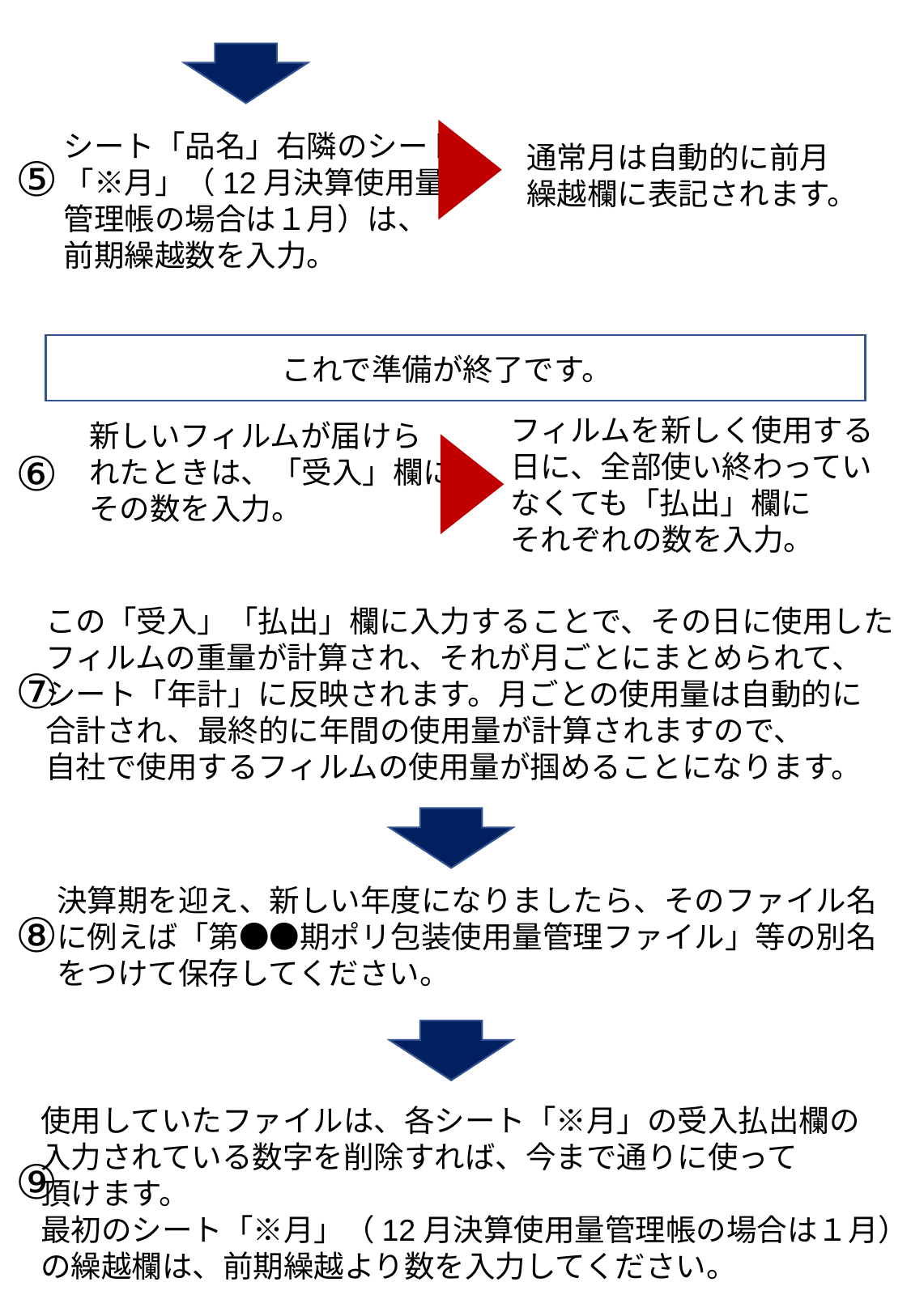

シート「品名」右隣のシート
「※月」（12月決算使用量
管理帳の場合は１月）は、
前期繰越数を入力。
通常月は自動的に前月
繰越欄に表記されます。

⑤

これで準備が終了です。
フィルムを新しく使用する
日に、全部使い終わってい
なくても「払出」欄に
それぞれの数を入力。
新しいフィルムが届けら
れたときは、「受入」欄に
その数を入力。
⑥

この「受入」「払出」欄に入力することで、その日に使用した
フィルムの重量が計算され、それが月ごとにまとめられて、
シート「年計」に反映されます。月ごとの使用量は自動的に
合計され、最終的に年間の使用量が計算されますので、
自社で使用するフィルムの使用量が掴めることになります。
⑦

決算期を迎え、新しい年度になりましたら、そのファイル名
に例えば「第●●期ポリ包装使用量管理ファイル」等の別名
をつけて保存してください。
⑧

使用していたファイルは、各シート「※月」の受入払出欄の
入力されている数字を削除すれば、今まで通りに使って
頂けます。
最初のシート「※月」（12月決算使用量管理帳の場合は１月）
の繰越欄は、前期繰越より数を入力してください。
⑨